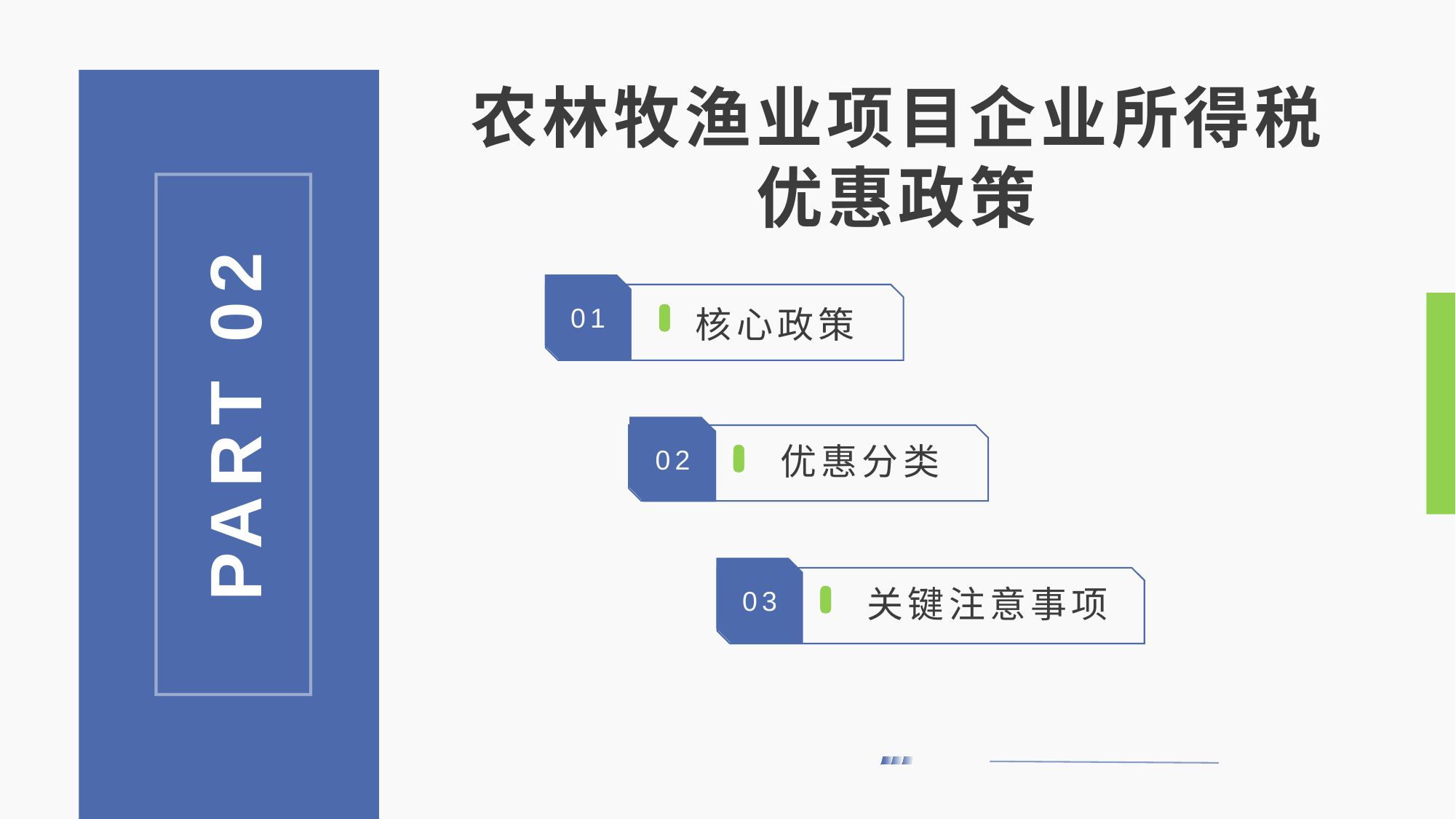

农林牧渔业项目企业所得税
优惠政策

01
01

核心政策

PART 02
02
02

优惠分类

03
03

关键注意事项